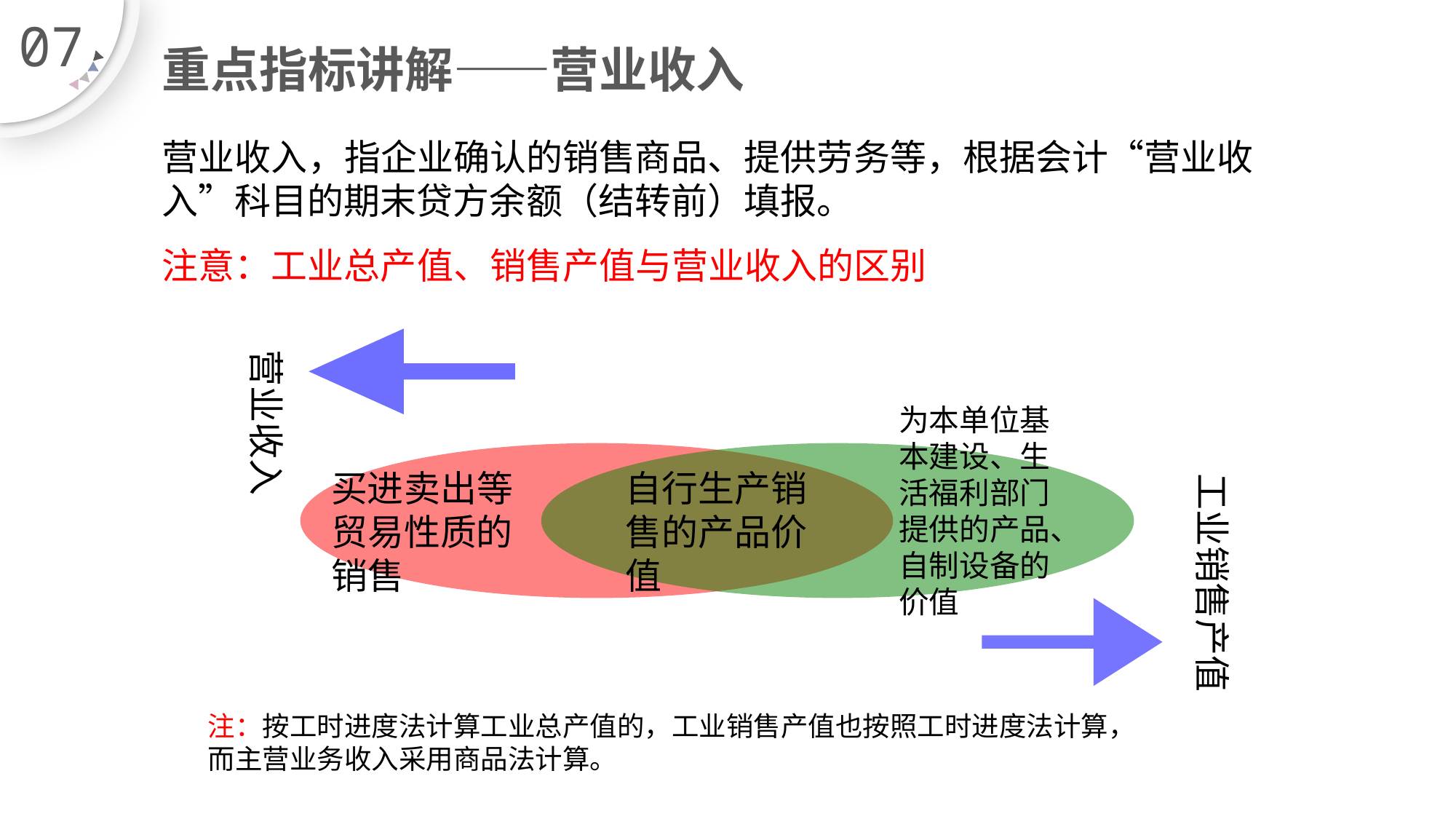

07
# 重点指标讲解——营业收入
营业收入，指企业确认的销售商品、提供劳务等，根据会计“营业收入”科目的期末贷方余额（结转前）填报。
注意：工业总产值、销售产值与营业收入的区别

营业收入
为本单位基本建设、生活福利部门提供的产品、自制设备的价值

买进卖出等贸易性质的销售
自行生产销售的产品价值
工业销售产值

注：按工时进度法计算工业总产值的，工业销售产值也按照工时进度法计算，而主营业务收入采用商品法计算。